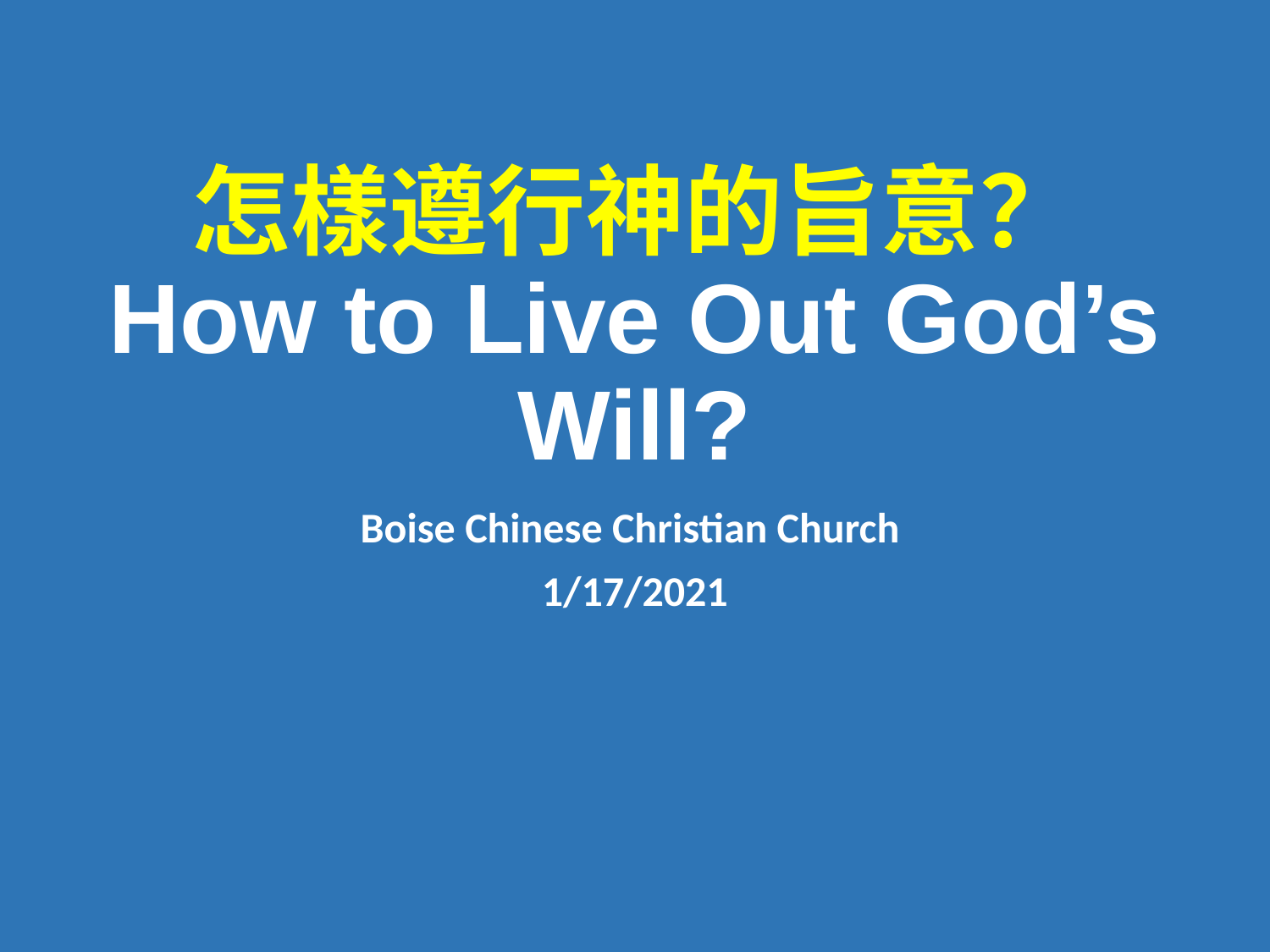

# 怎樣遵行神的旨意？ How to Live Out God’s Will?
Boise Chinese Christian Church
1/17/2021